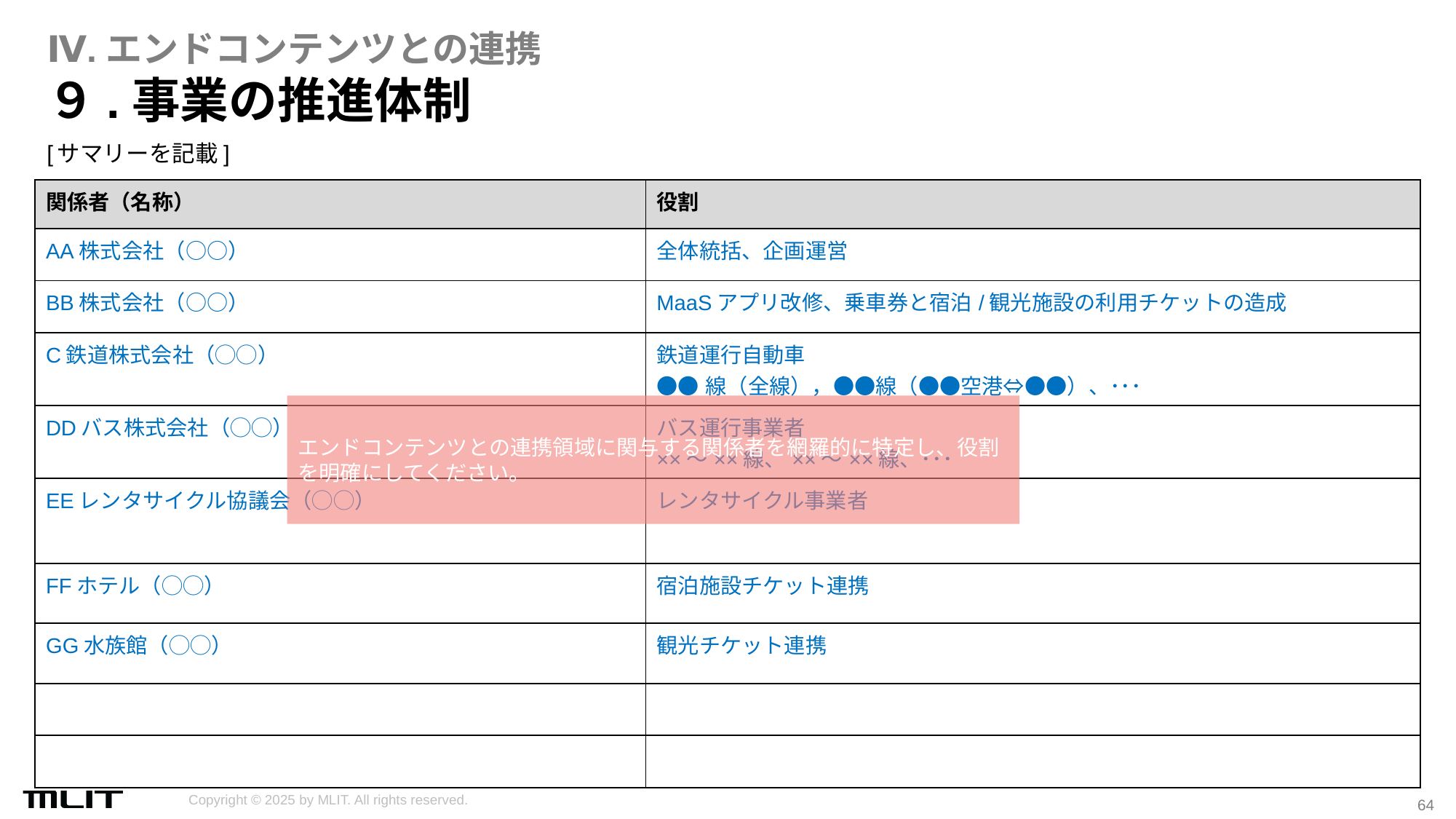

Ⅳ.エンドコンテンツとの連携
# ９.事業の推進体制
[サマリーを記載]
| 関係者（名称） | 役割 |
| --- | --- |
| AA株式会社（○○） | 全体統括、企画運営 |
| BB株式会社（○○） | MaaSアプリ改修、乗車券と宿泊/観光施設の利用チケットの造成 |
| C鉄道株式会社（◯◯） | 鉄道運行自動車 ●●線（全線），●●線（●●空港⇔●●）、･･･ |
| DDバス株式会社（◯◯） | バス運行事業者 ××～××線、××～××線、･･･ |
| EEレンタサイクル協議会（◯◯） | レンタサイクル事業者 |
| FFホテル（◯◯） | 宿泊施設チケット連携 |
| GG水族館（◯◯） | 観光チケット連携 |
|  |  |
|  |  |
エンドコンテンツとの連携領域に関与する関係者を網羅的に特定し、役割を明確にしてください。​